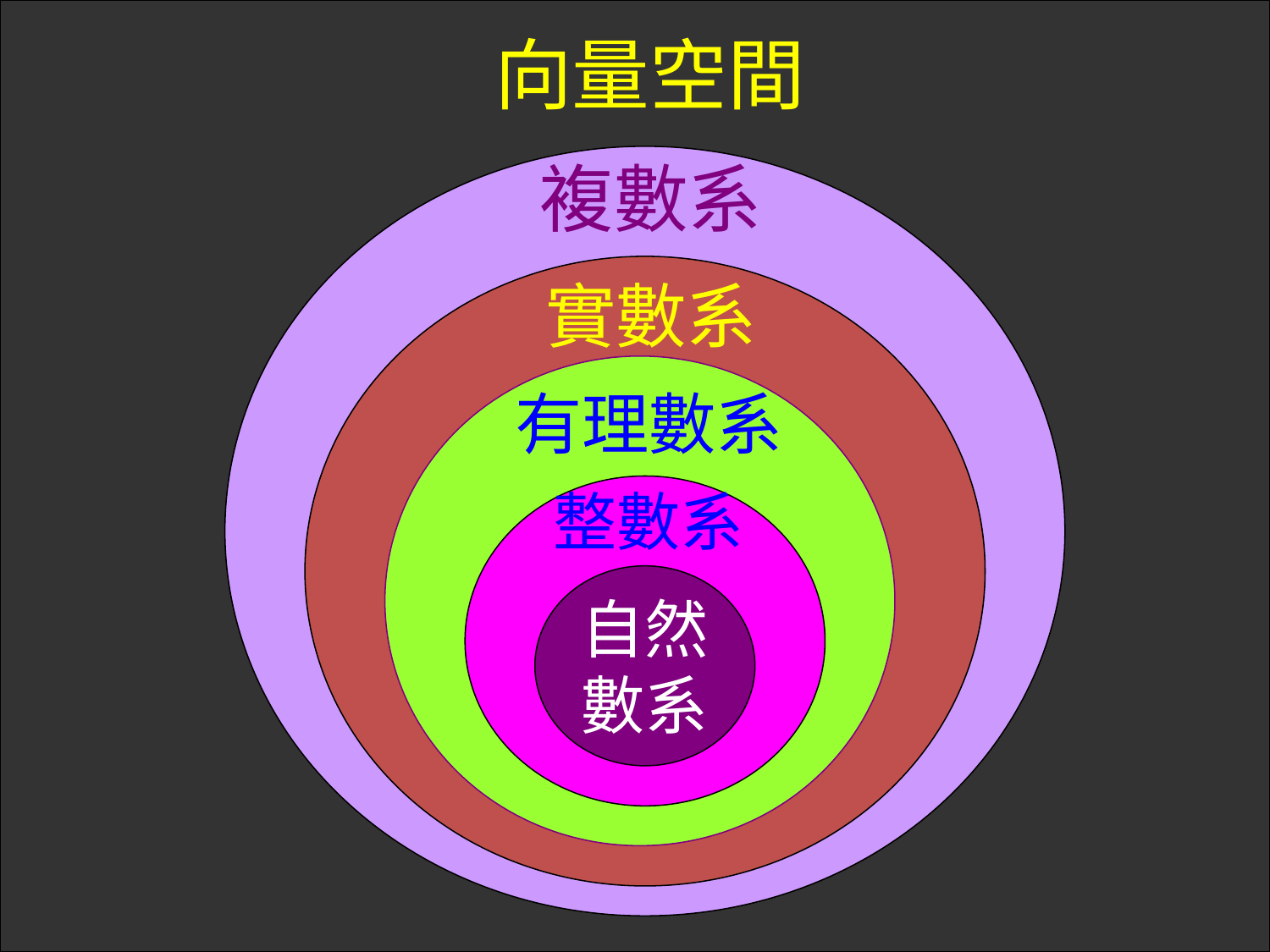

向量空間
複數系

實數系

有理數系

整數系
自然
數系
79
79
79
79